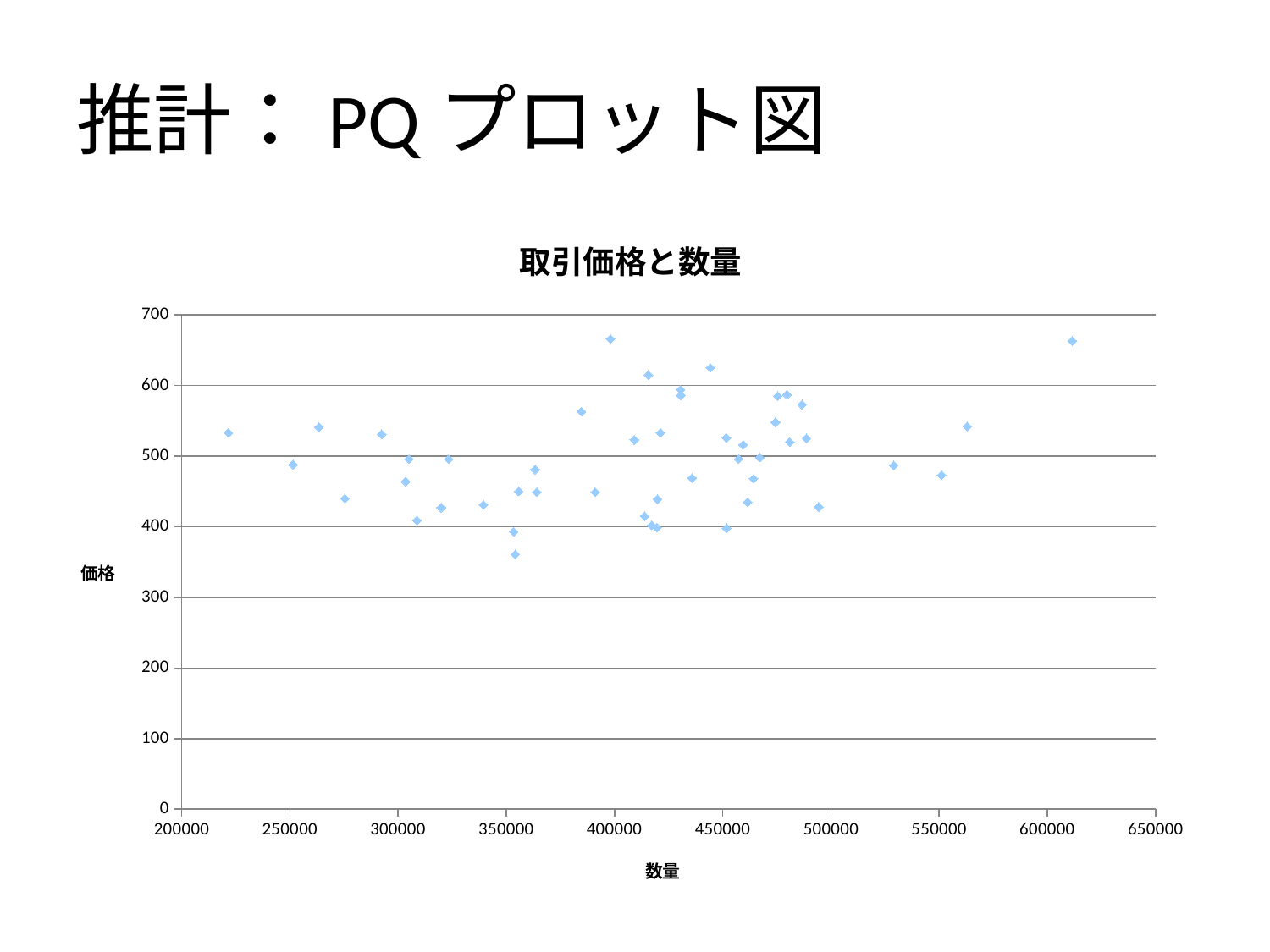

# 推計：PQプロット図

### Chart: 取引価格と数量

| Category | hporkp |
|---|---|